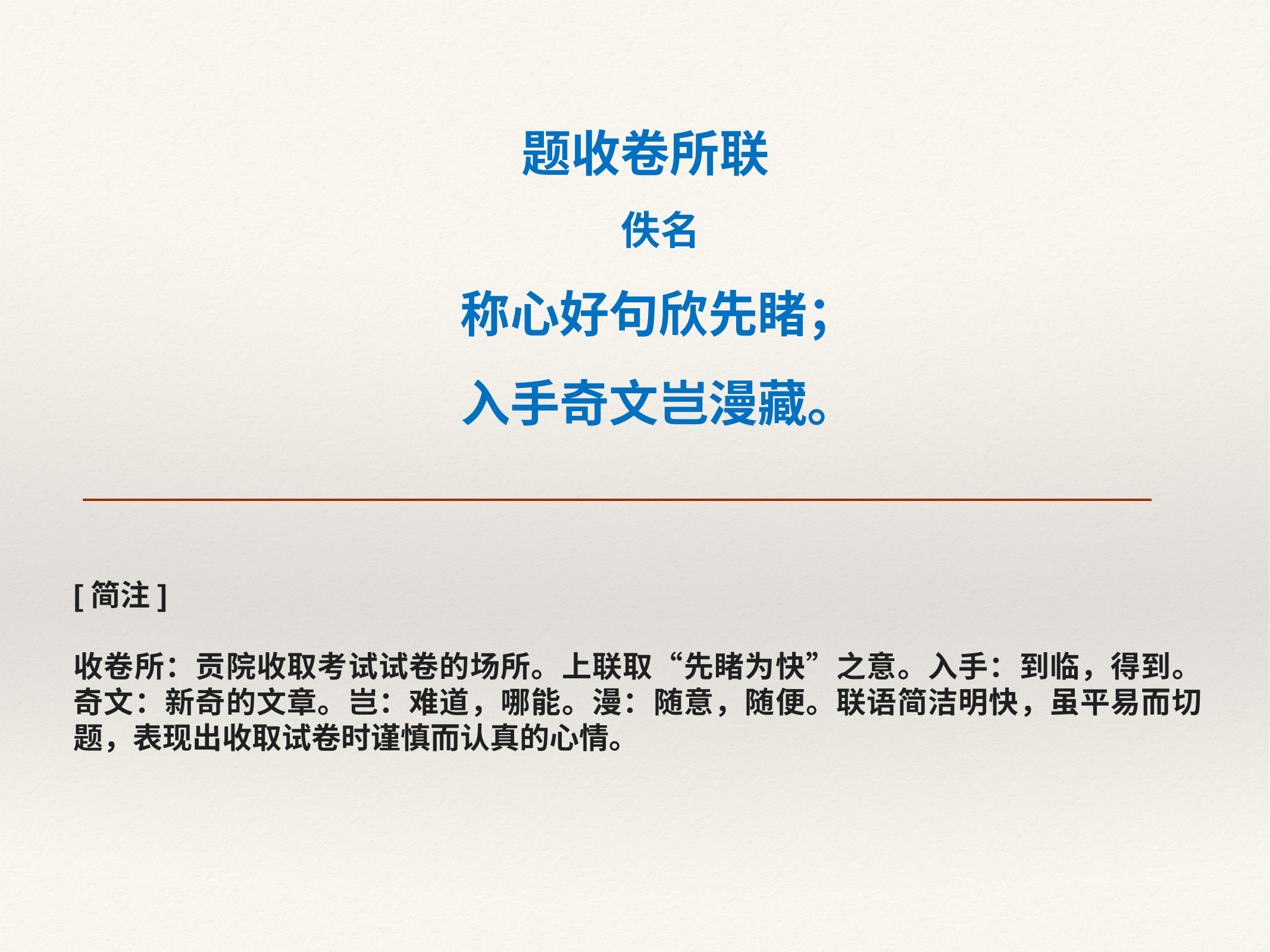

题收卷所联
佚名
称心好句欣先睹；
入手奇文岂漫藏。

[简注]

收卷所：贡院收取考试试卷的场所。上联取“先睹为快”之意。入手：到临，得到。奇文：新奇的文章。岂：难道，哪能。漫：随意，随便。联语简洁明快，虽平易而切题，表现出收取试卷时谨慎而认真的心情。